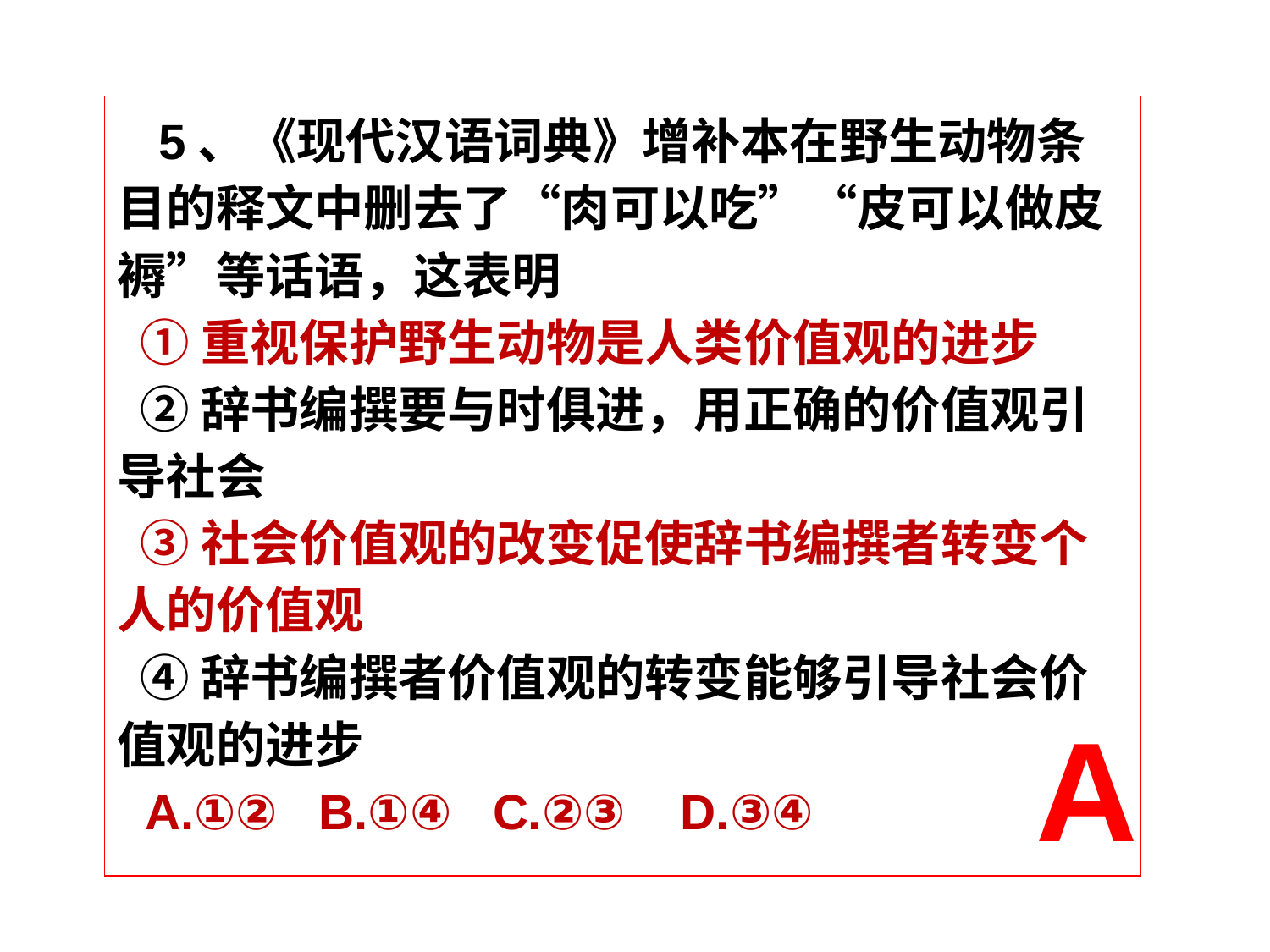

5、《现代汉语词典》增补本在野生动物条目的释文中删去了“肉可以吃”“皮可以做皮褥”等话语，这表明
  ①重视保护野生动物是人类价值观的进步
  ②辞书编撰要与时俱进，用正确的价值观引导社会
  ③社会价值观的改变促使辞书编撰者转变个人的价值观
  ④辞书编撰者价值观的转变能够引导社会价值观的进步
  A.①②   B.①④   C.②③    D.③④
A